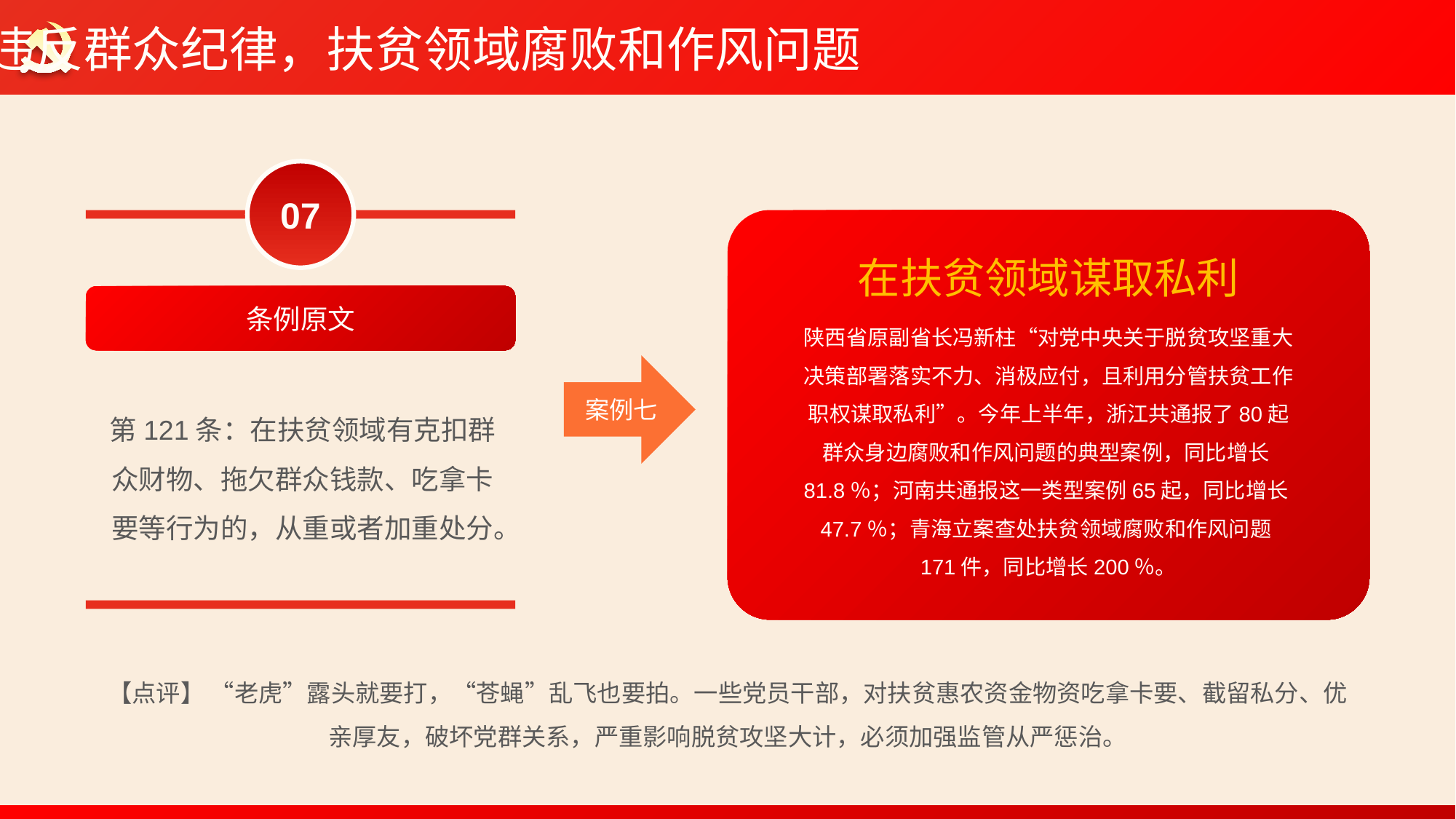

违反群众纪律，扶贫领域腐败和作风问题
07

在扶贫领域谋取私利
陕西省原副省长冯新柱“对党中央关于脱贫攻坚重大决策部署落实不力、消极应付，且利用分管扶贫工作职权谋取私利”。今年上半年，浙江共通报了80起群众身边腐败和作风问题的典型案例，同比增长81.8％；河南共通报这一类型案例65起，同比增长47.7％；青海立案查处扶贫领域腐败和作风问题171件，同比增长200％。
条例原文
案例七
第121条：在扶贫领域有克扣群众财物、拖欠群众钱款、吃拿卡要等行为的，从重或者加重处分。

【点评】 “老虎”露头就要打，“苍蝇”乱飞也要拍。一些党员干部，对扶贫惠农资金物资吃拿卡要、截留私分、优亲厚友，破坏党群关系，严重影响脱贫攻坚大计，必须加强监管从严惩治。